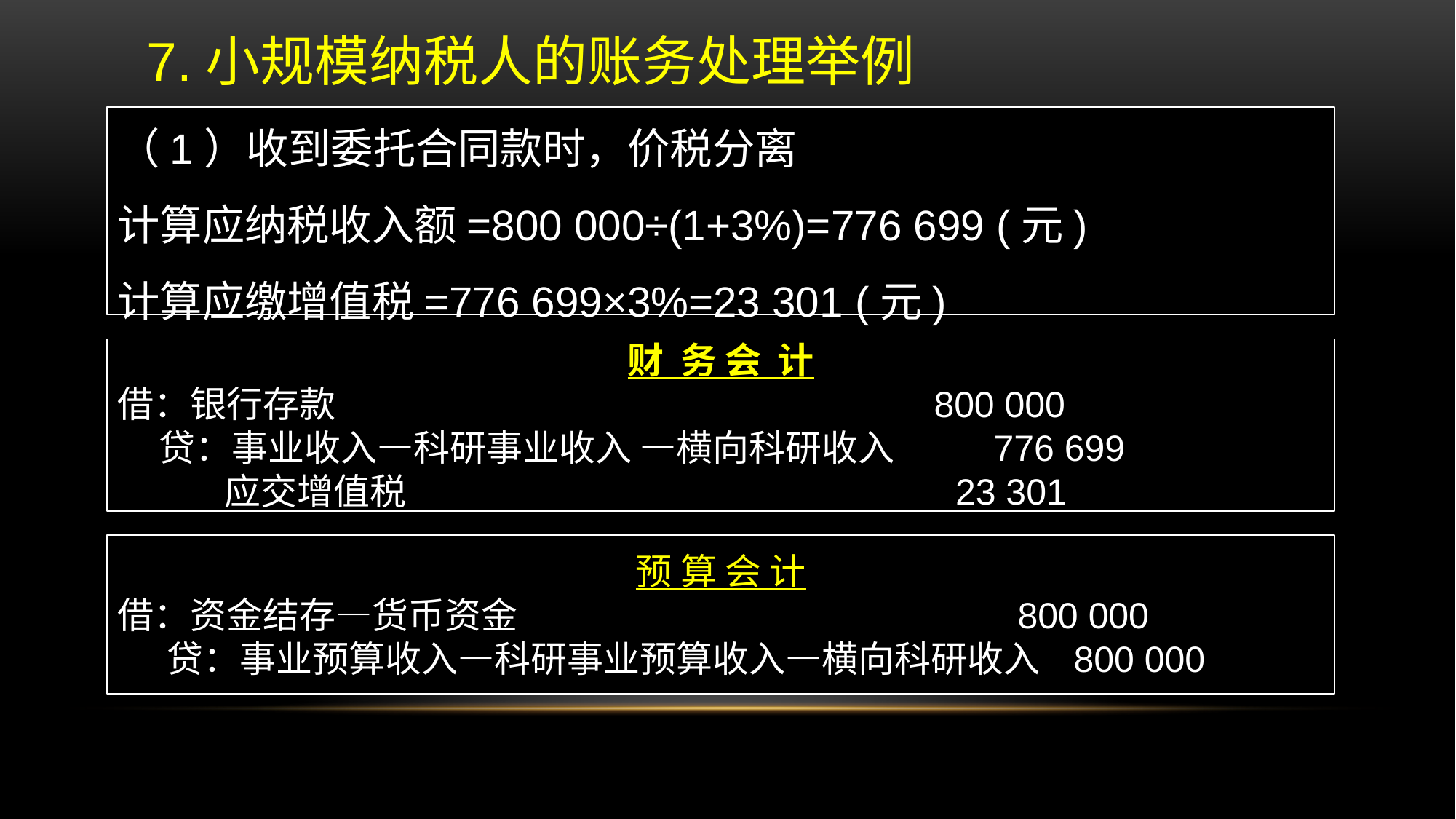

7.小规模纳税人的账务处理举例
（1）收到委托合同款时，价税分离
计算应纳税收入额=800 000÷(1+3%)=776 699 (元)
计算应缴增值税=776 699×3%=23 301 (元)
财  务 会  计
借：银行存款                                                                        800 000
    贷：事业收入—科研事业收入 —横向科研收入           776 699
            应交增值税                                                                  23 301
预 算 会 计
借：资金结存—货币资金                                                            800 000
     贷：事业预算收入—科研事业预算收入—横向科研收入   800 000
23